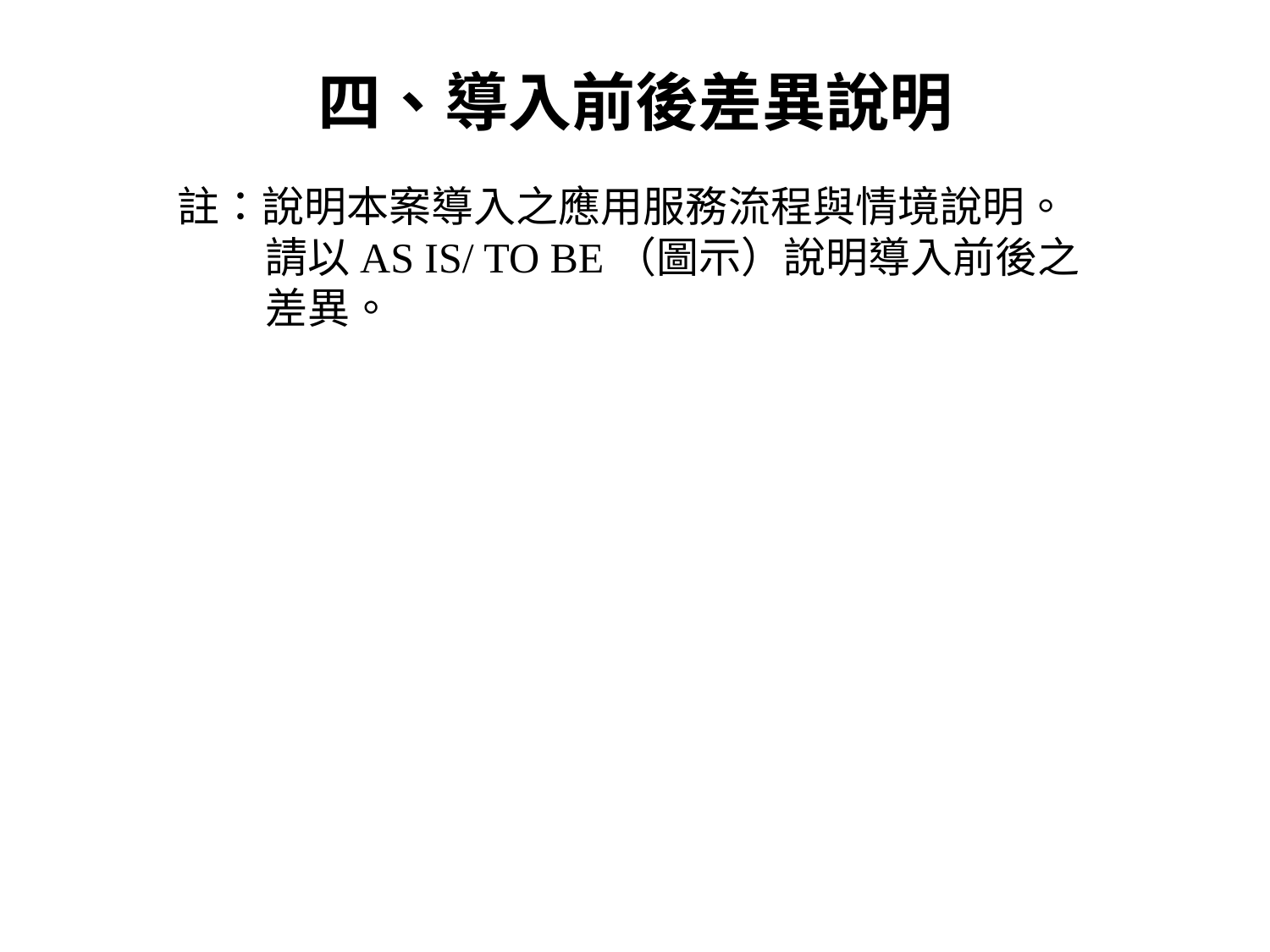

四、導入前後差異說明
註：說明本案導入之應用服務流程與情境說明。請以AS IS/ TO BE（圖示）說明導入前後之差異。